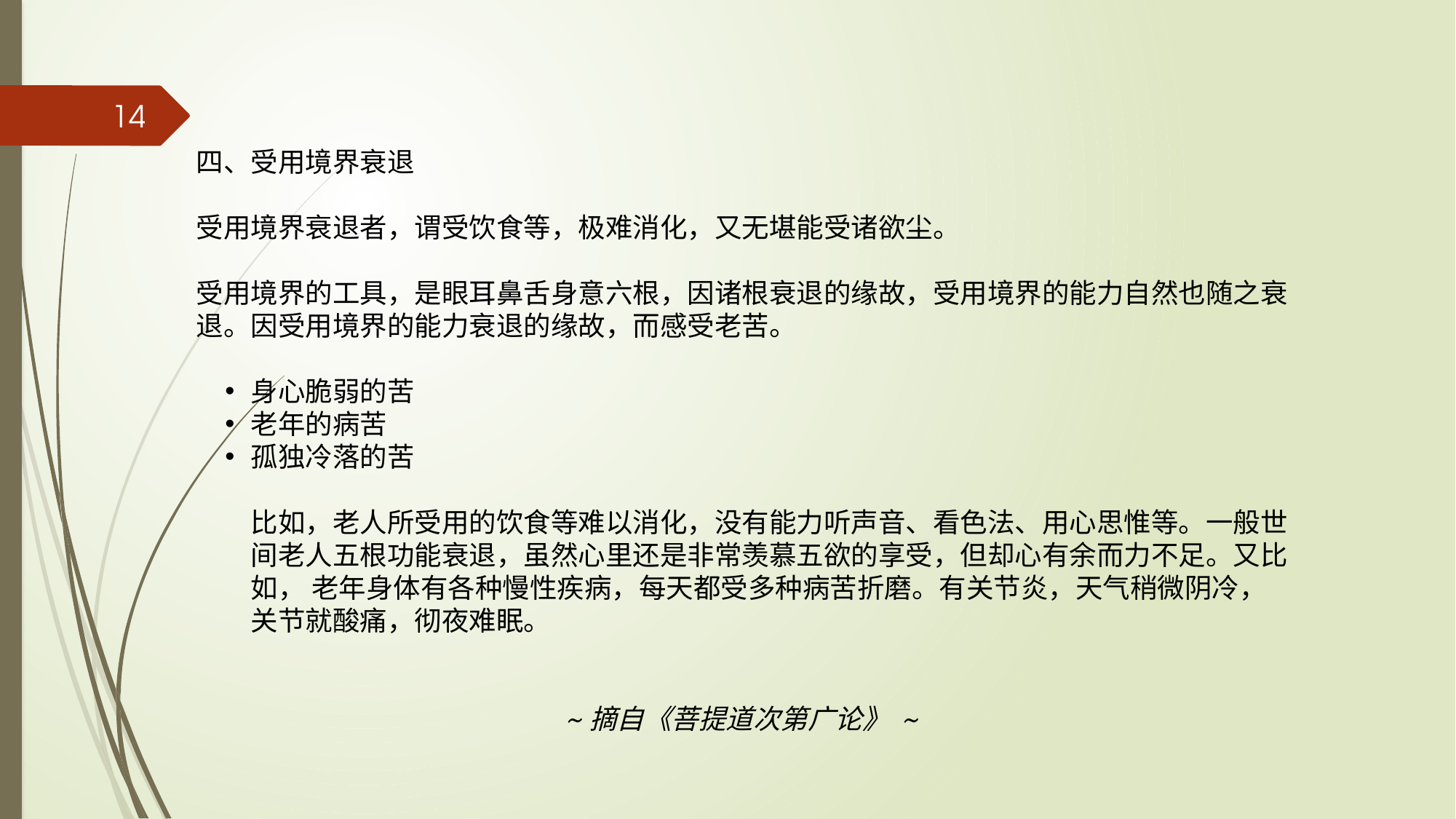

14
四、受用境界衰退 
受用境界衰退者，谓受饮食等，极难消化，又无堪能受诸欲尘。
受用境界的工具，是眼耳鼻舌身意六根，因诸根衰退的缘故，受用境界的能力自然也随之衰退。因受用境界的能力衰退的缘故，而感受老苦。

身心脆弱的苦
老年的病苦
孤独冷落的苦
比如，老人所受用的饮食等难以消化，没有能力听声音、看色法、用心思惟等。一般世间老人五根功能衰退，虽然心里还是非常羡慕五欲的享受，但却心有余而力不足。又比如， 老年身体有各种慢性疾病，每天都受多种病苦折磨。有关节炎，天气稍微阴冷，关节就酸痛，彻夜难眠。

~摘自《菩提道次第广论》 ~